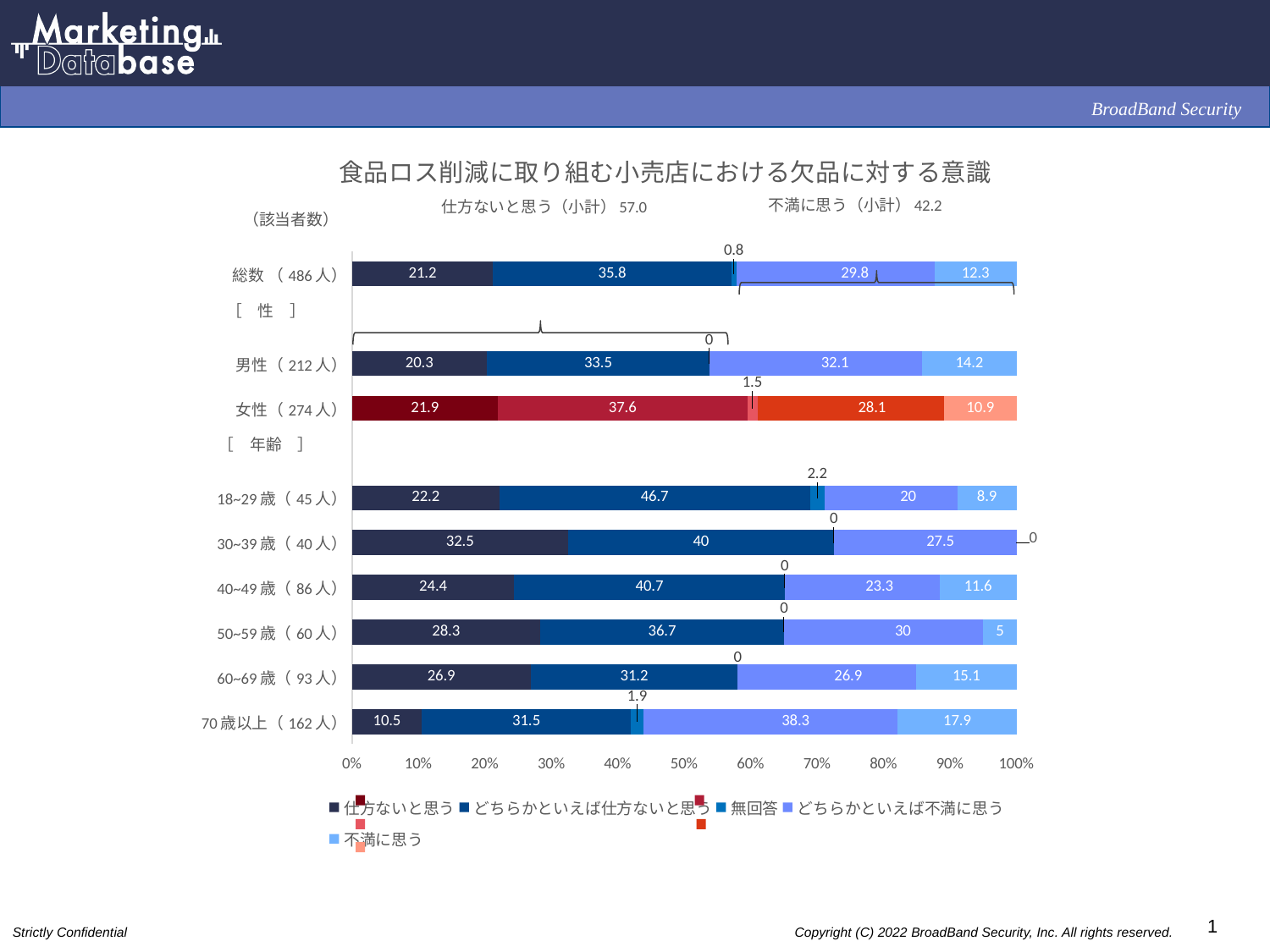

### Chart: 食品ロス削減に取り組む小売店における欠品に対する意識

| Category | 仕方ないと思う | どちらかといえば仕方ないと思う | 無回答 | どちらかといえば不満に思う | 不満に思う |
|---|---|---|---|---|---|
| 総数 （486人） | 21.2 | 35.8 | 0.8 | 29.8 | 12.3 |
|  | None | None | None | None | None |
| 男性（212人） | 20.3 | 33.5 | 0.0 | 32.1 | 14.2 |
| 女性（274人） | 21.9 | 37.6 | 1.5 | 28.1 | 10.9 |
|  | None | None | None | None | None |
| 18~29歳（45人） | 22.2 | 46.7 | 2.2 | 20.0 | 8.9 |
| 30~39歳（40人） | 32.5 | 40.0 | 0.0 | 27.5 | 0.0 |
| 40~49歳（86人） | 24.4 | 40.7 | 0.0 | 23.3 | 11.6 |
| 50~59歳（60人） | 28.3 | 36.7 | 0.0 | 30.0 | 5.0 |
| 60~69歳（93人） | 26.9 | 31.2 | 0.0 | 26.9 | 15.1 |
| 70歳以上（162人） | 10.5 | 31.5 | 1.9 | 38.3 | 17.9 |